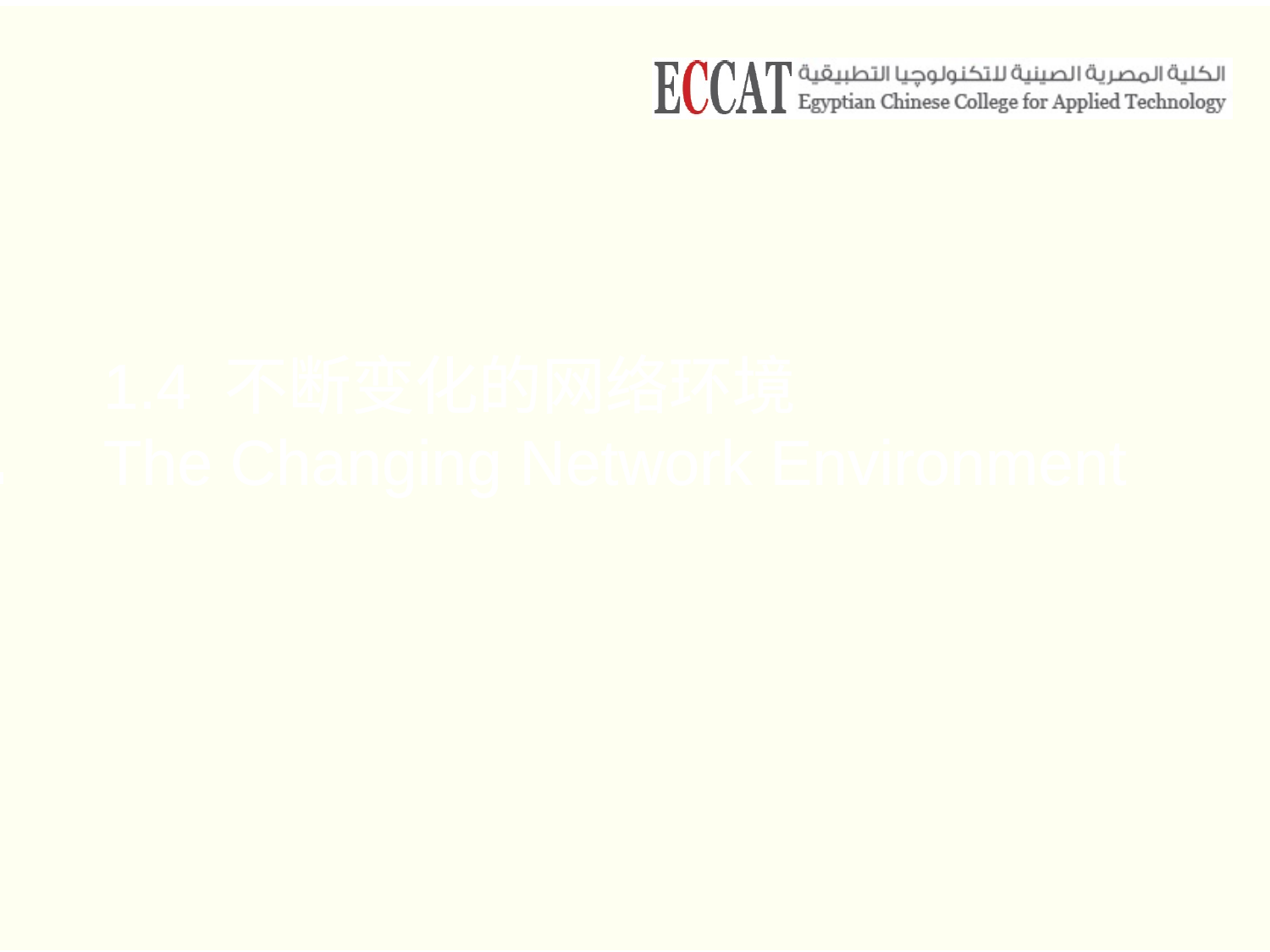

# 1.4 不断变化的网络环境 The Changing Network Environment